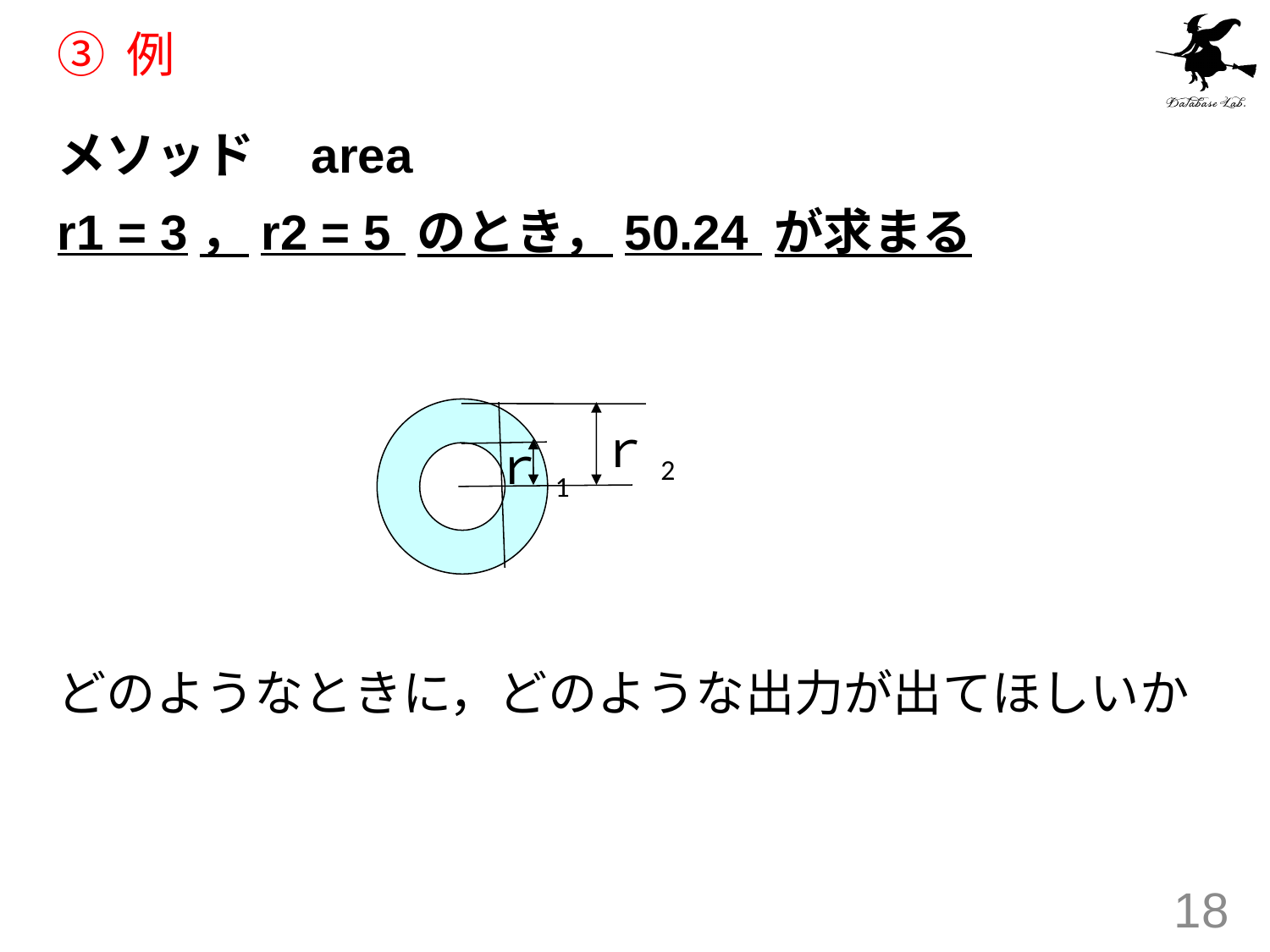

# ③ 例
メソッド 	area
r1 = 3，r2 = 5 のとき，50.24 が求まる

どのようなときに，どのような出力が出てほしいか

ｒ2
ｒ1

18